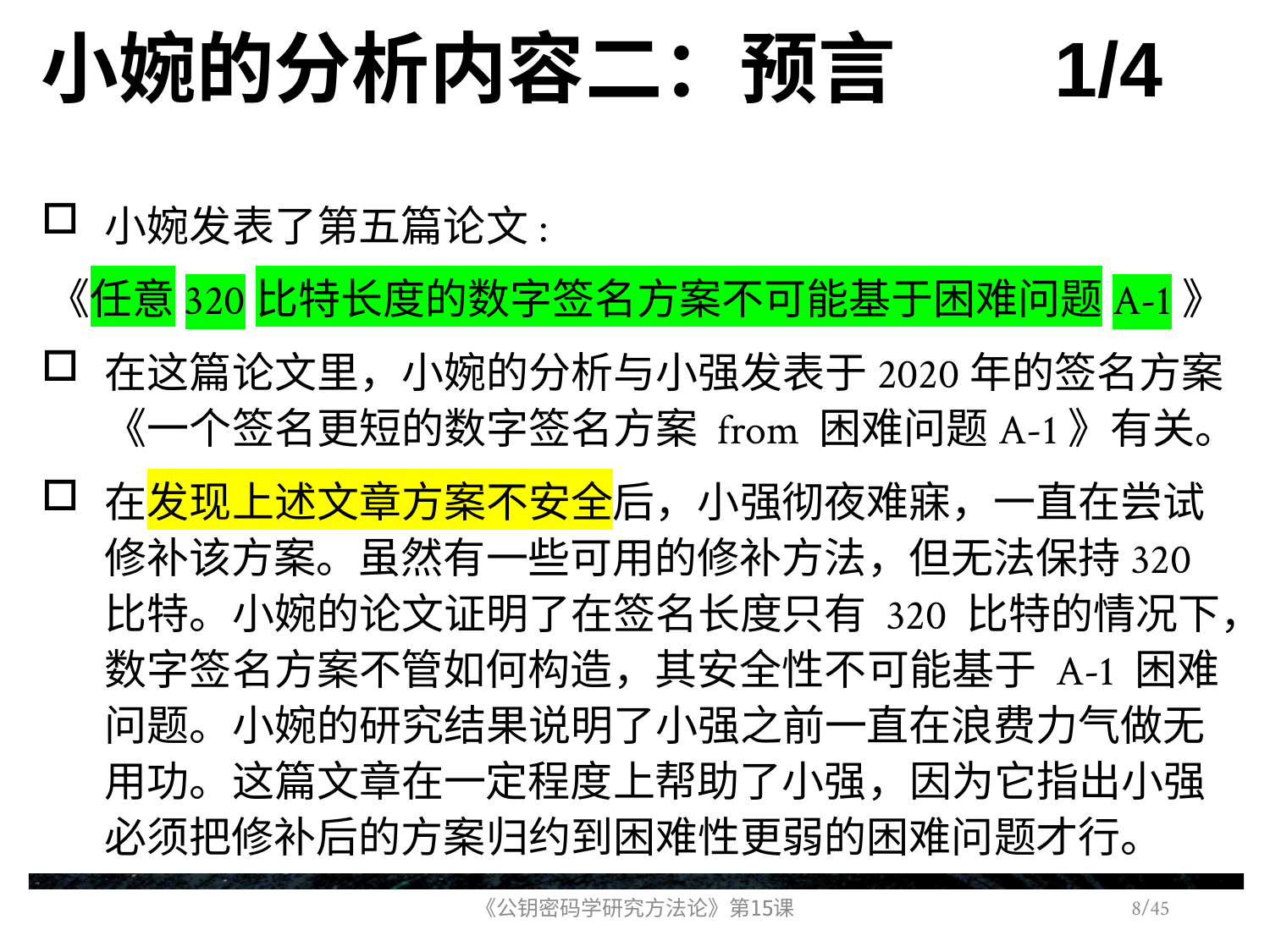

# 小婉的分析内容二：预言        1/4
小婉发表了第五篇论文:
《任意320比特长度的数字签名方案不可能基于困难问题A-1》
在这篇论文里，小婉的分析与小强发表于2020年的签名方案《一个签名更短的数字签名方案 from 困难问题A-1》有关。
在发现上述文章方案不安全后，小强彻夜难寐，一直在尝试修补该方案。虽然有一些可用的修补方法，但无法保持320比特。小婉的论文证明了在签名长度只有 320 比特的情况下，数字签名方案不管如何构造，其安全性不可能基于 A-1 困难问题。小婉的研究结果说明了小强之前一直在浪费力气做无用功。这篇文章在一定程度上帮助了小强，因为它指出小强必须把修补后的方案归约到困难性更弱的困难问题才行。
《公钥密码学研究方法论》第15课
8/45